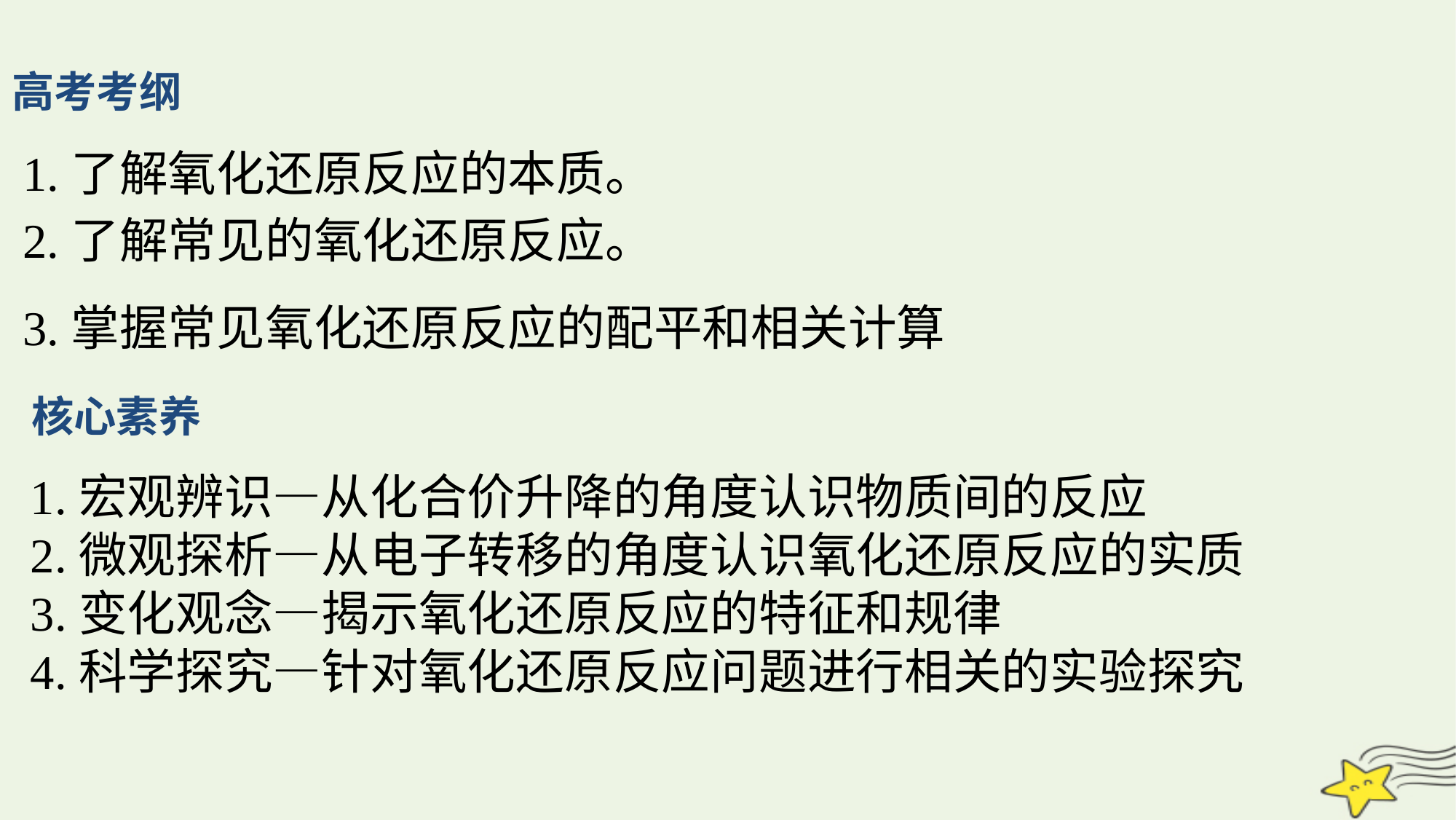

高考考纲
1.了解氧化还原反应的本质。
2.了解常见的氧化还原反应。
3.掌握常见氧化还原反应的配平和相关计算
核心素养
1.宏观辨识—从化合价升降的角度认识物质间的反应
2.微观探析—从电子转移的角度认识氧化还原反应的实质
3.变化观念—揭示氧化还原反应的特征和规律
4.科学探究—针对氧化还原反应问题进行相关的实验探究